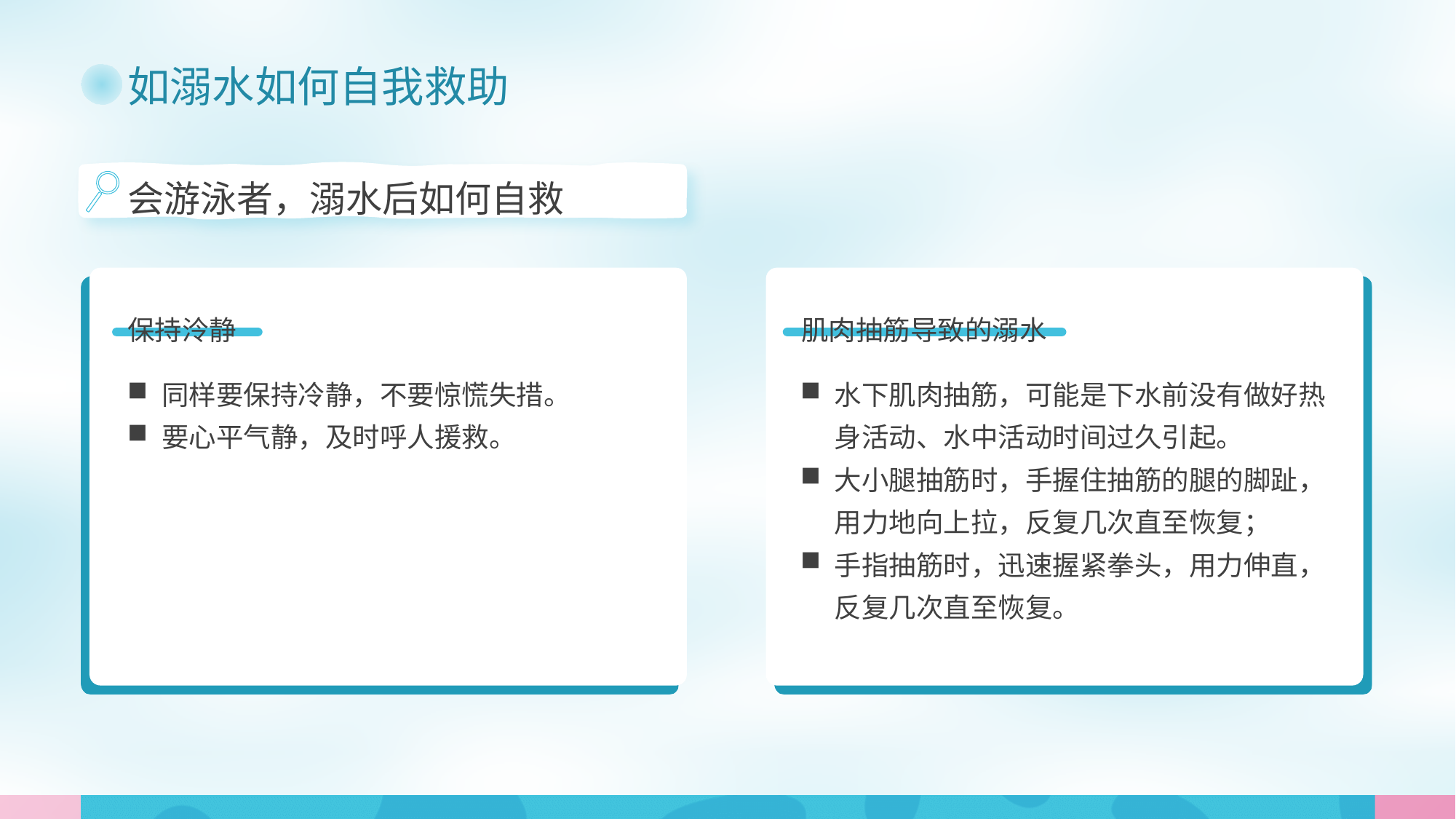

如溺水如何自我救助
会游泳者，溺水后如何自救

保持泠静
肌肉抽筋导致的溺水

同样要保持冷静，不要惊慌失措。
要心平气静，及时呼人援救。
水下肌肉抽筋，可能是下水前没有做好热身活动、水中活动时间过久引起。
大小腿抽筋时，手握住抽筋的腿的脚趾，用力地向上拉，反复几次直至恢复；
手指抽筋时，迅速握紧拳头，用力伸直，反复几次直至恢复。